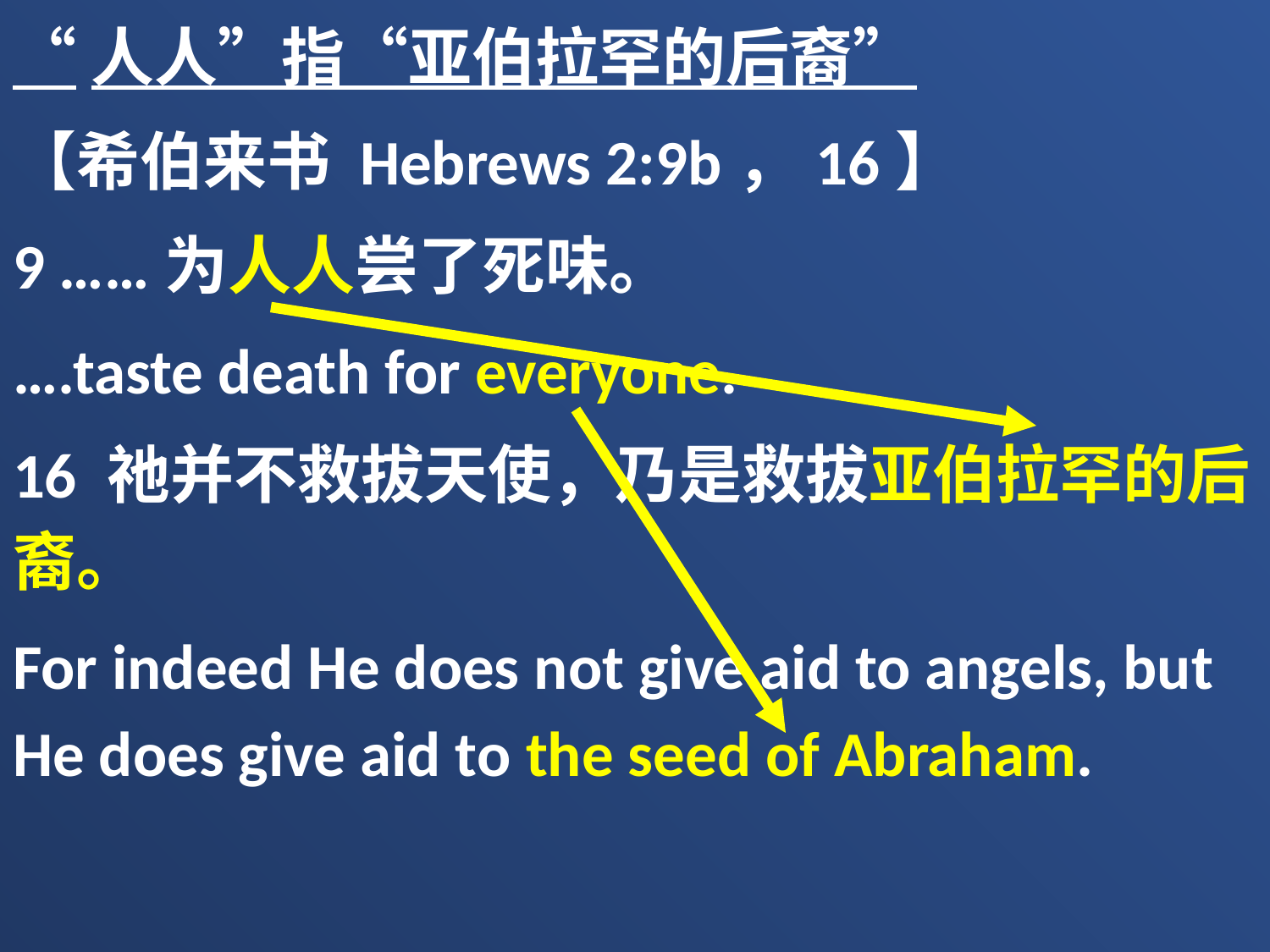

“人人”指“亚伯拉罕的后裔”
【希伯来书 Hebrews 2:9b，16】
9 ……为人人尝了死味。
….taste death for everyone.
16 祂并不救拔天使，乃是救拔亚伯拉罕的后裔。
For indeed He does not give aid to angels, but He does give aid to the seed of Abraham.